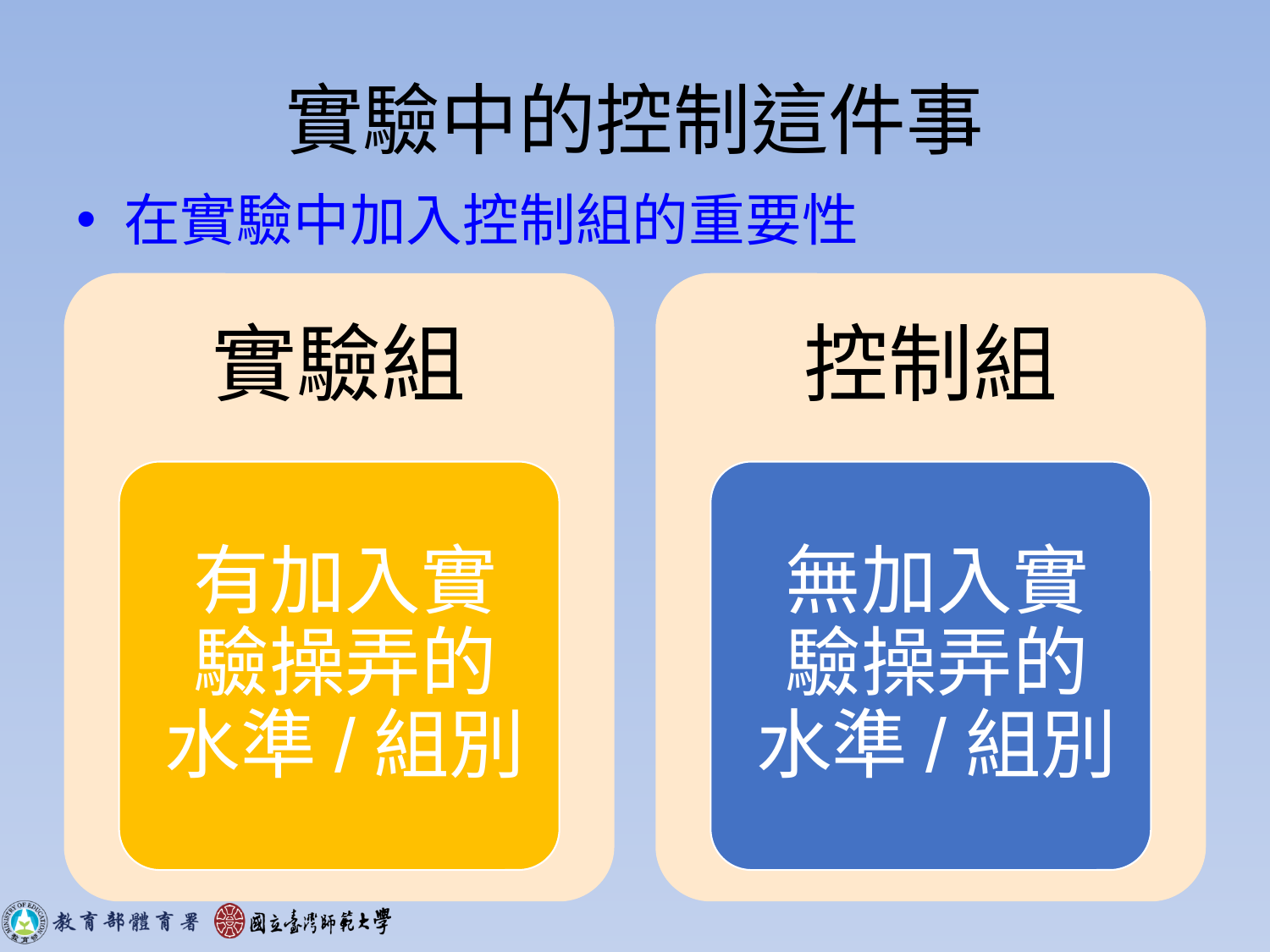

# 實驗中的控制這件事
在實驗中加入控制組的重要性
實驗組
有加入實驗操弄的水準/組別
控制組
無加入實驗操弄的水準/組別